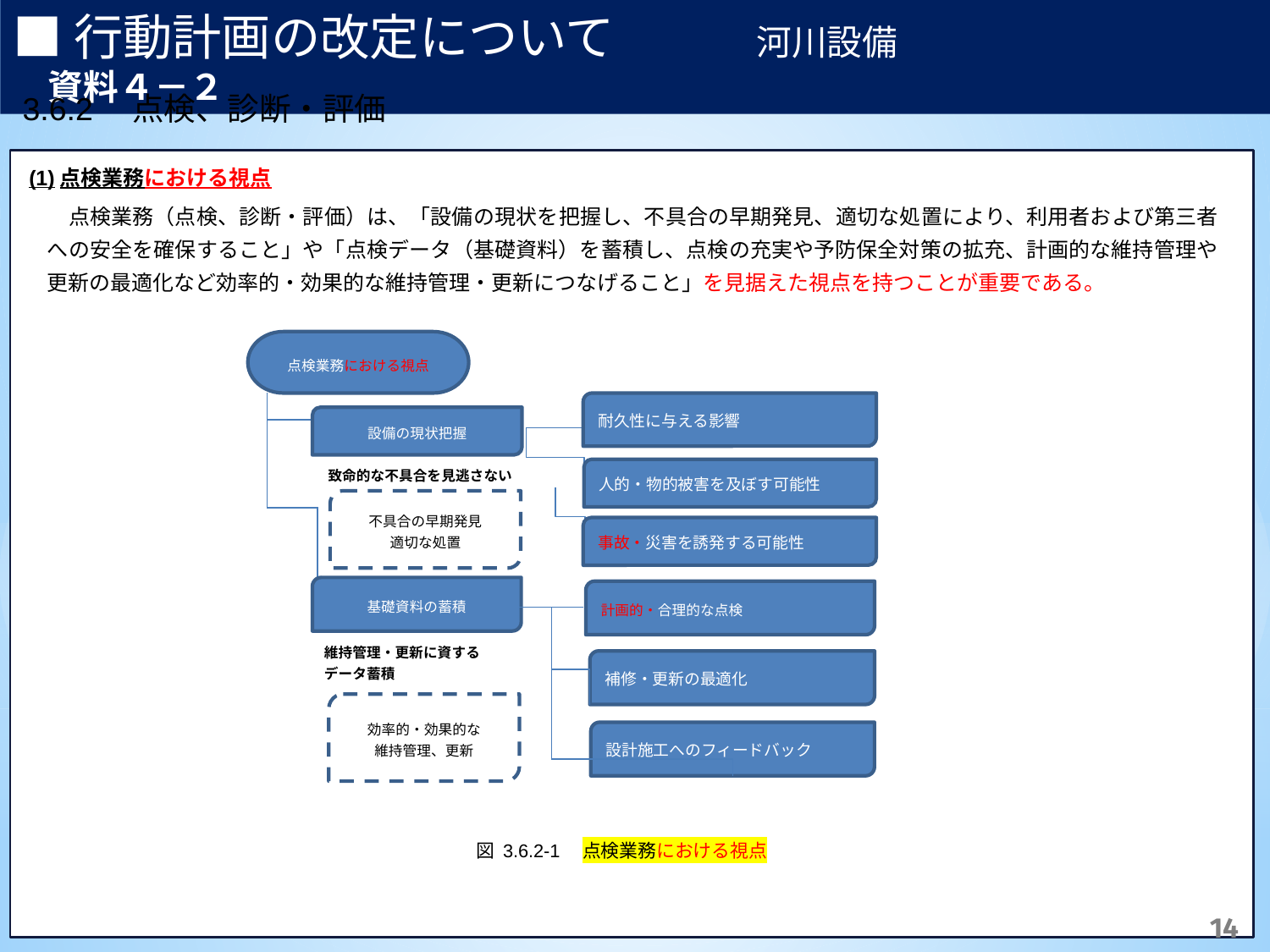

■行動計画の改定について　　　　河川設備　　　　　　　　　　　資料４－２
3.6.2　点検、診断・評価

(1)点検業務における視点
　点検業務（点検、診断・評価）は、「設備の現状を把握し、不具合の早期発見、適切な処置により、利用者および第三者への安全を確保すること」や「点検データ（基礎資料）を蓄積し、点検の充実や予防保全対策の拡充、計画的な維持管理や更新の最適化など効率的・効果的な維持管理・更新につなげること」を見据えた視点を持つことが重要である。
点検業務における視点
耐久性に与える影響
設備の現状把握
致命的な不具合を見逃さない
人的・物的被害を及ぼす可能性
不具合の早期発見
適切な処置
事故・災害を誘発する可能性
基礎資料の蓄積
計画的・合理的な点検
維持管理・更新に資する
データ蓄積
補修・更新の最適化
効率的・効果的な
維持管理、更新
設計施工へのフィードバック
図 3.6.2-1　点検業務における視点
14